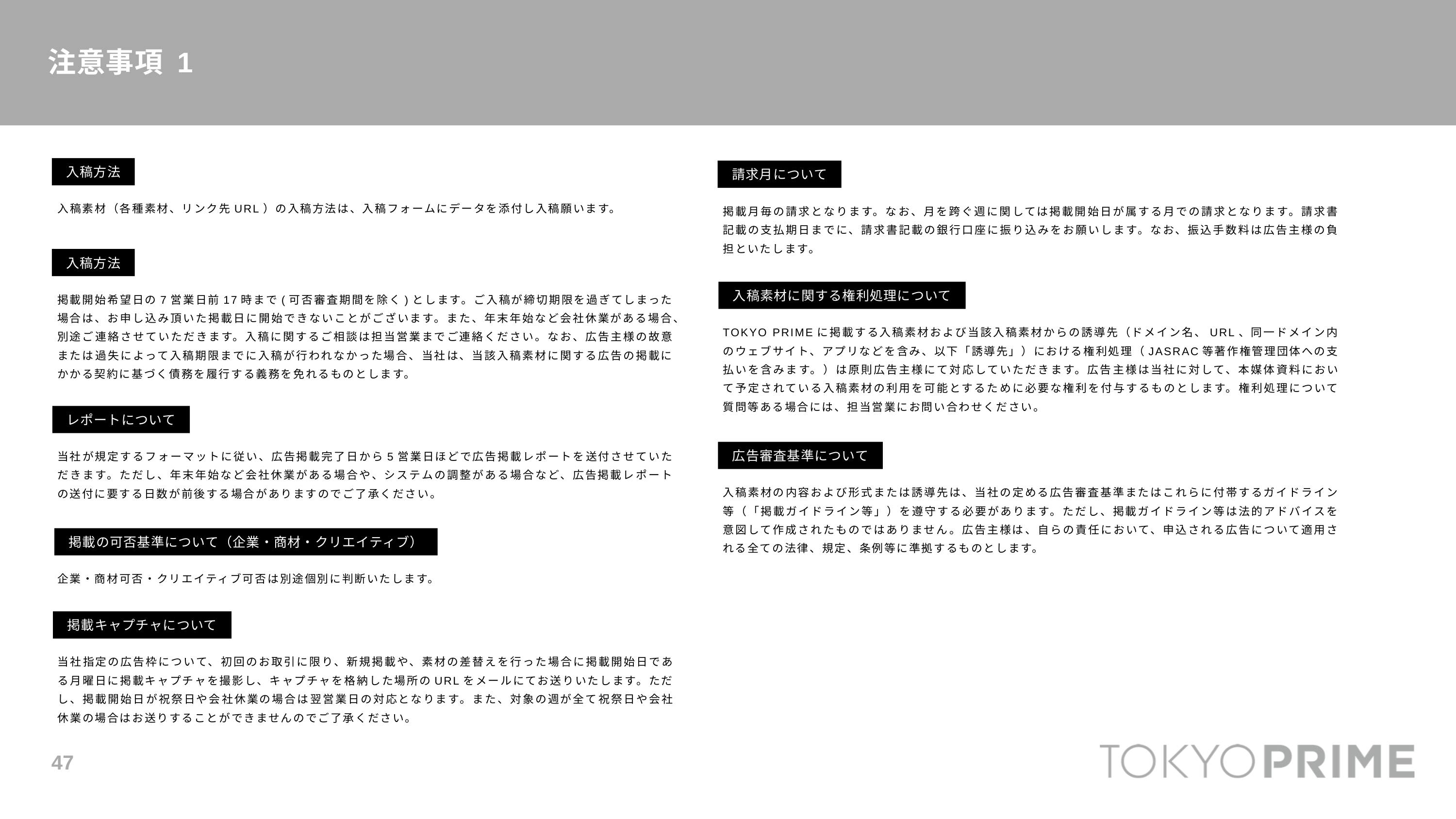

注意事項 1
入稿方法
請求月について
入稿素材（各種素材、リンク先URL）の入稿方法は、入稿フォームにデータを添付し入稿願います。
掲載月毎の請求となります。なお、月を跨ぐ週に関しては掲載開始日が属する月での請求となります。請求書記載の支払期日までに、請求書記載の銀行口座に振り込みをお願いします。なお、振込手数料は広告主様の負担といたします。
入稿方法
入稿素材に関する権利処理について
掲載開始希望日の7営業日前17時まで(可否審査期間を除く)とします。ご入稿が締切期限を過ぎてしまった場合は、お申し込み頂いた掲載日に開始できないことがございます。また、年末年始など会社休業がある場合、別途ご連絡させていただきます。入稿に関するご相談は担当営業までご連絡ください。なお、広告主様の故意または過失によって入稿期限までに入稿が行われなかった場合、当社は、当該入稿素材に関する広告の掲載にかかる契約に基づく債務を履行する義務を免れるものとします。
TOKYO PRIMEに掲載する入稿素材および当該入稿素材からの誘導先（ドメイン名、URL、同一ドメイン内のウェブサイト、アプリなどを含み、以下「誘導先」）における権利処理（JASRAC等著作権管理団体への支払いを含みます。）は原則広告主様にて対応していただきます。広告主様は当社に対して、本媒体資料において予定されている入稿素材の利用を可能とするために必要な権利を付与するものとします。権利処理について質問等ある場合には、担当営業にお問い合わせください。
レポートについて
当社が規定するフォーマットに従い、広告掲載完了日から5営業日ほどで広告掲載レポートを送付させていただきます。ただし、年末年始など会社休業がある場合や、システムの調整がある場合など、広告掲載レポートの送付に要する日数が前後する場合がありますのでご了承ください。
広告審査基準について
入稿素材の内容および形式または誘導先は、当社の定める広告審査基準またはこれらに付帯するガイドライン等（「掲載ガイドライン等」）を遵守する必要があります。ただし、掲載ガイドライン等は法的アドバイスを意図して作成されたものではありません。広告主様は、自らの責任において、申込される広告について適用される全ての法律、規定、条例等に準拠するものとします。
掲載の可否基準について（企業・商材・クリエイティブ）
企業・商材可否・クリエイティブ可否は別途個別に判断いたします。
掲載キャプチャについて
当社指定の広告枠について、初回のお取引に限り、新規掲載や、素材の差替えを行った場合に掲載開始日である月曜日に掲載キャプチャを撮影し、キャプチャを格納した場所のURLをメールにてお送りいたします。ただし、掲載開始日が祝祭日や会社休業の場合は翌営業日の対応となります。また、対象の週が全て祝祭日や会社休業の場合はお送りすることができませんのでご了承ください。
47